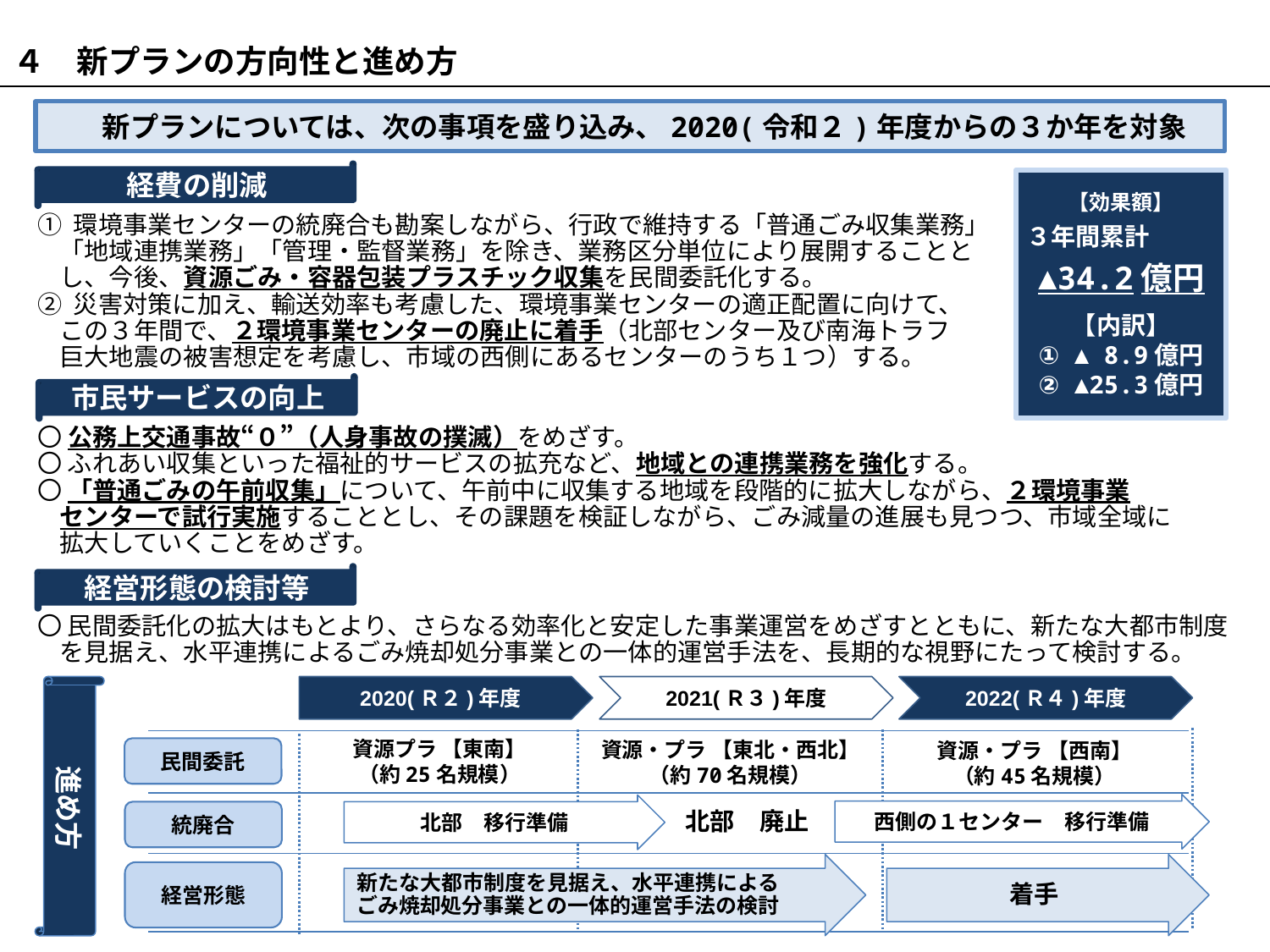

４　新プランの方向性と進め方
　新プランについては、次の事項を盛り込み、2020(令和２)年度からの３か年を対象
経費の削減
市民サービスの向上
経営形態の検討等
〇 民間委託化の拡大はもとより、さらなる効率化と安定した事業運営をめざすとともに、新たな大都市制度
   を見据え、水平連携によるごみ焼却処分事業との一体的運営手法を、長期的な視野にたって検討する。
① 環境事業センターの統廃合も勘案しながら、行政で維持する「普通ごみ収集業務」
   「地域連携業務」「管理・監督業務」を除き、業務区分単位により展開することと
   し、今後、資源ごみ・容器包装プラスチック収集を民間委託化する。
② 災害対策に加え、輸送効率も考慮した、環境事業センターの適正配置に向けて、
   この３年間で、２環境事業センターの廃止に着手（北部センター及び南海トラフ
   巨大地震の被害想定を考慮し、市域の西側にあるセンターのうち１つ）する。
〇 公務上交通事故“０”（人身事故の撲滅）をめざす。
〇 ふれあい収集といった福祉的サービスの拡充など、地域との連携業務を強化する。
〇 「普通ごみの午前収集」について、午前中に収集する地域を段階的に拡大しながら、２環境事業
   センターで試行実施することとし、その課題を検証しながら、ごみ減量の進展も見つつ、市域全域に
   拡大していくことをめざす。
【効果額】

３年間累計

▲34.2億円

【内訳】
① ▲ 8.9億円
② ▲25.3億円
進め方
2020(Ｒ２)年度
2021(Ｒ３)年度
2022(Ｒ４)年度
民間委託
統廃合
経営形態
資源・プラ 【東北・西北】
（約70名規模）
資源・プラ 【西南】
（約45名規模）
北部　廃止
資源プラ 【東南】
（約25名規模）
西側の１センター　移行準備
北部　移行準備
新たな大都市制度を見据え、水平連携による
ごみ焼却処分事業との一体的運営手法の検討
着手